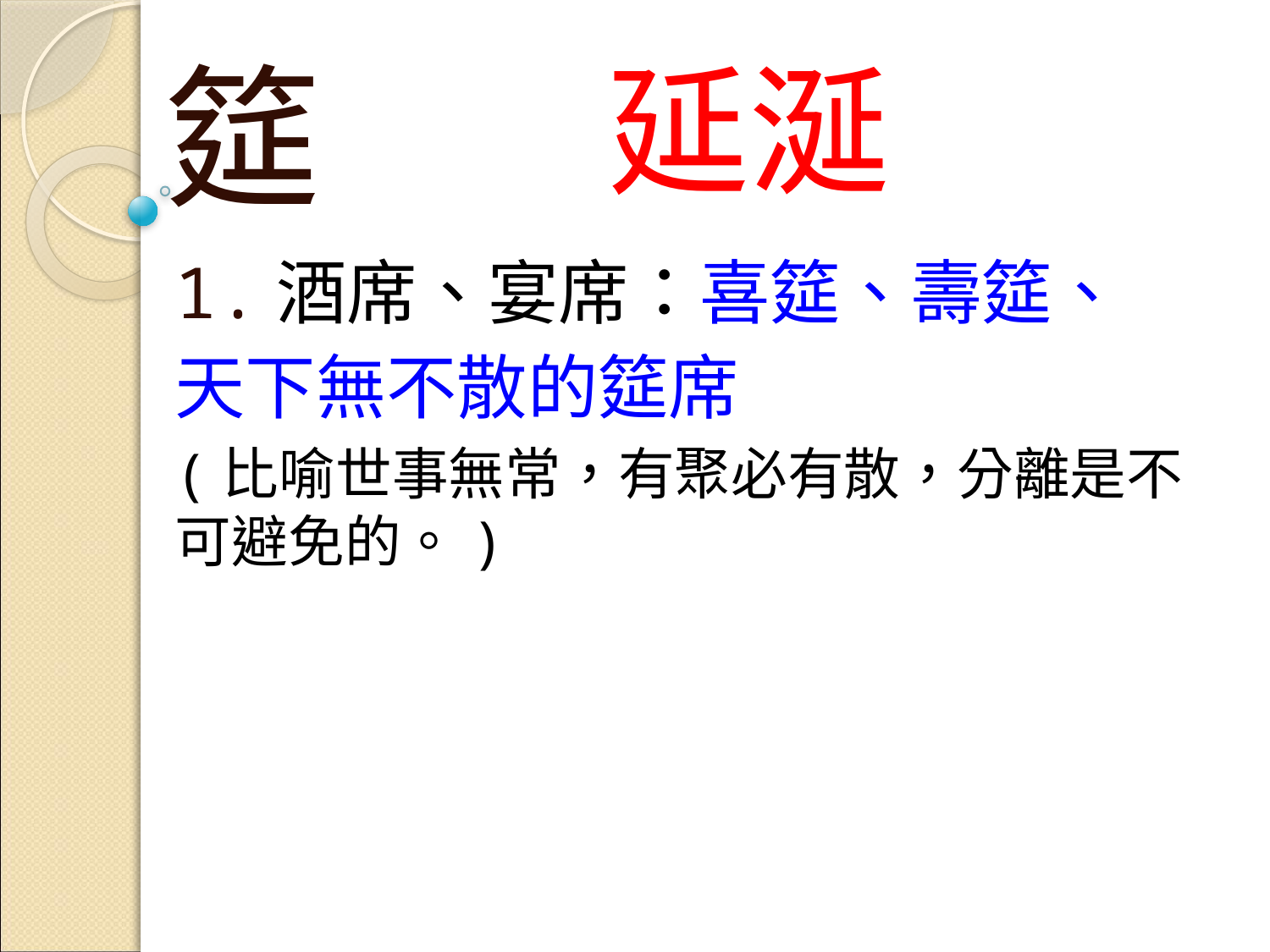

筵
# 延涎
1.酒席、宴席：喜筵、壽筵、
天下無不散的筵席
(比喻世事無常，有聚必有散，分離是不可避免的。)